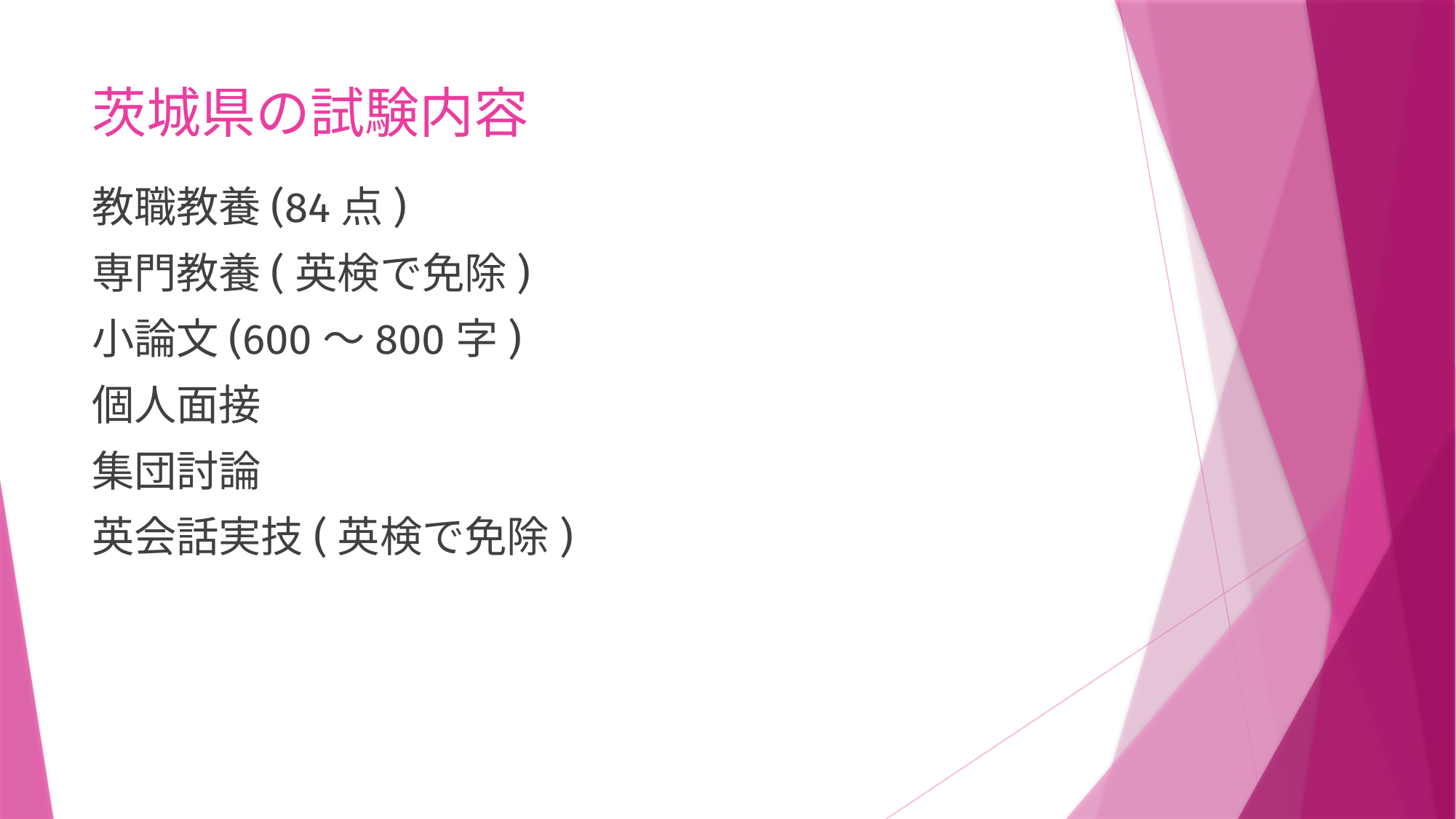

# 茨城県の試験内容
教職教養(84点)
専門教養(英検で免除)
小論文(600～800字)
個人面接
集団討論
英会話実技(英検で免除)